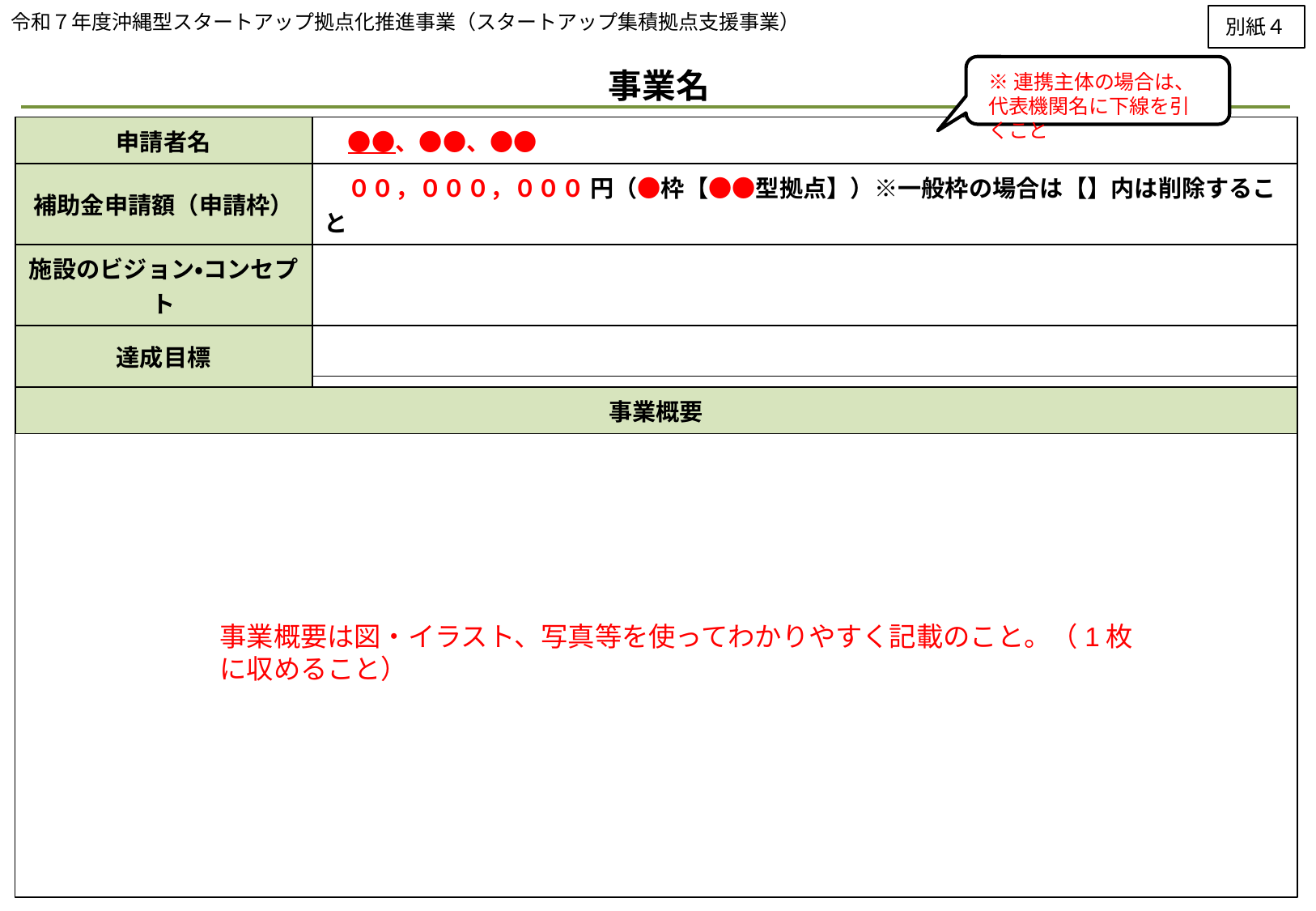

令和７年度沖縄型スタートアップ拠点化推進事業（スタートアップ集積拠点支援事業）
別紙４

事業名
※連携主体の場合は、代表機関名に下線を引くこと
| 申請者名 | ●●、●●、●● |
| --- | --- |
| 補助金申請額（申請枠） | ００，０００，０００ 円（●枠【●●型拠点】）※一般枠の場合は【】内は削除すること |
| 施設のビジョン・コンセプト |  |
| 達成目標 |  |
| 事業概要 |  |

事業概要は図・イラスト、写真等を使ってわかりやすく記載のこと。（1枚に収めること）